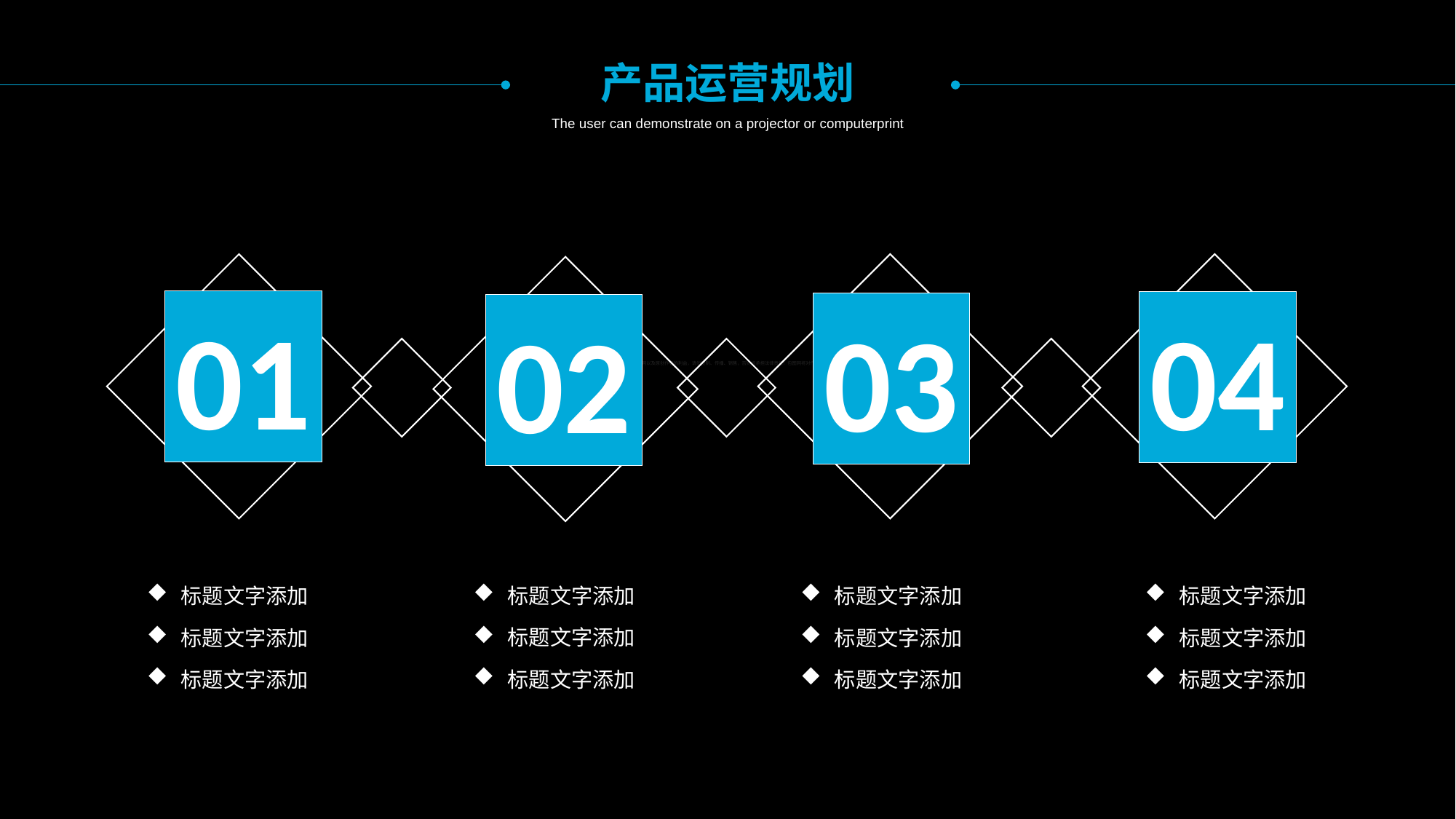

产品运营规划
The user can demonstrate on a projector or computerprint
01

04

03
02

标题文字添加
标题文字添加
标题文字添加
标题文字添加
标题文字添加
标题文字添加
标题文字添加
标题文字添加
标题文字添加
标题文字添加
标题文字添加
标题文字添加